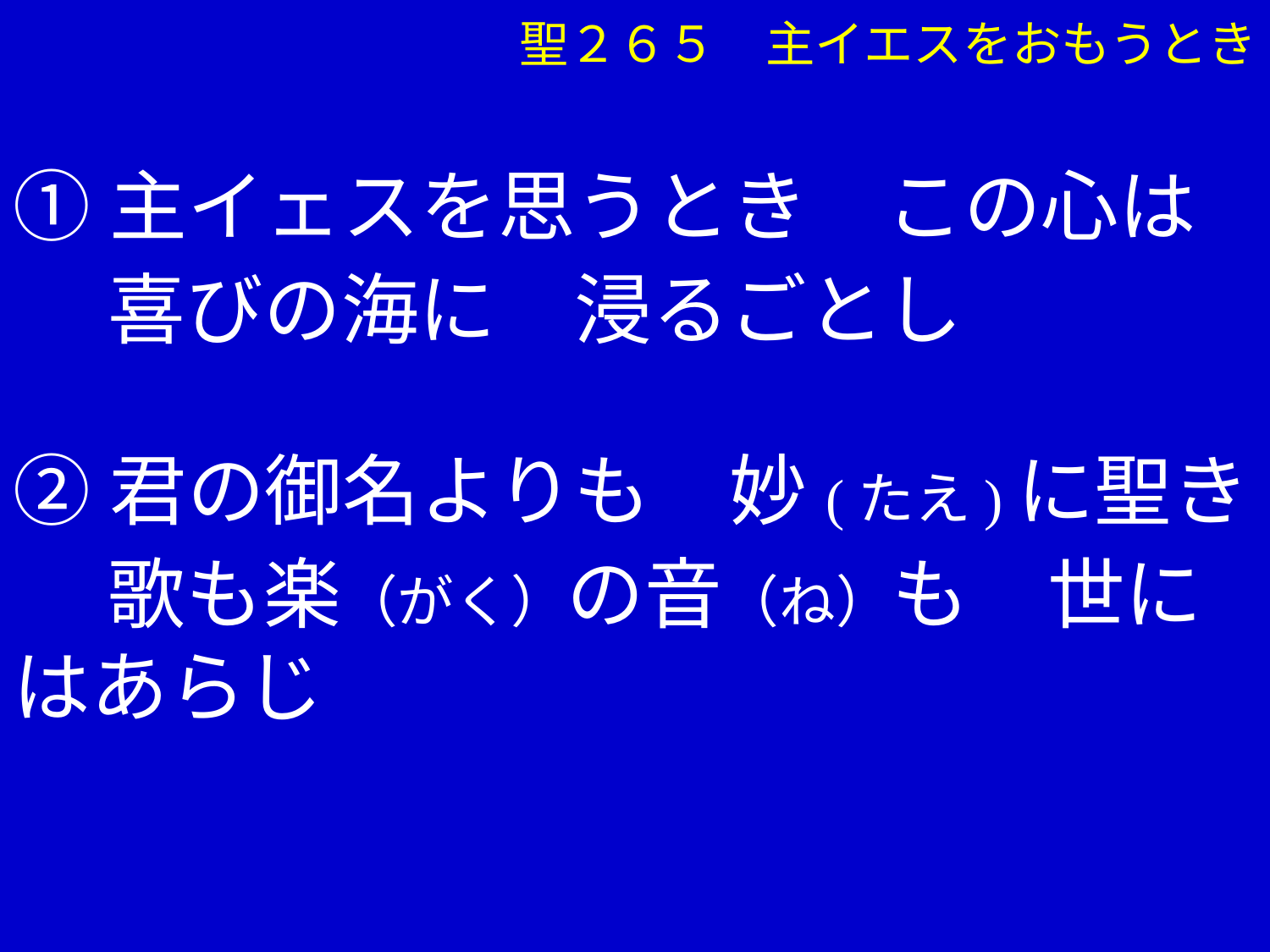

聖２６５　主イエスをおもうとき

①主イェスを思うとき　この心は
　 喜びの海に　浸るごとし

②君の御名よりも　妙(たえ)に聖き
　 歌も楽（がく）の音（ね）も　世にはあらじ